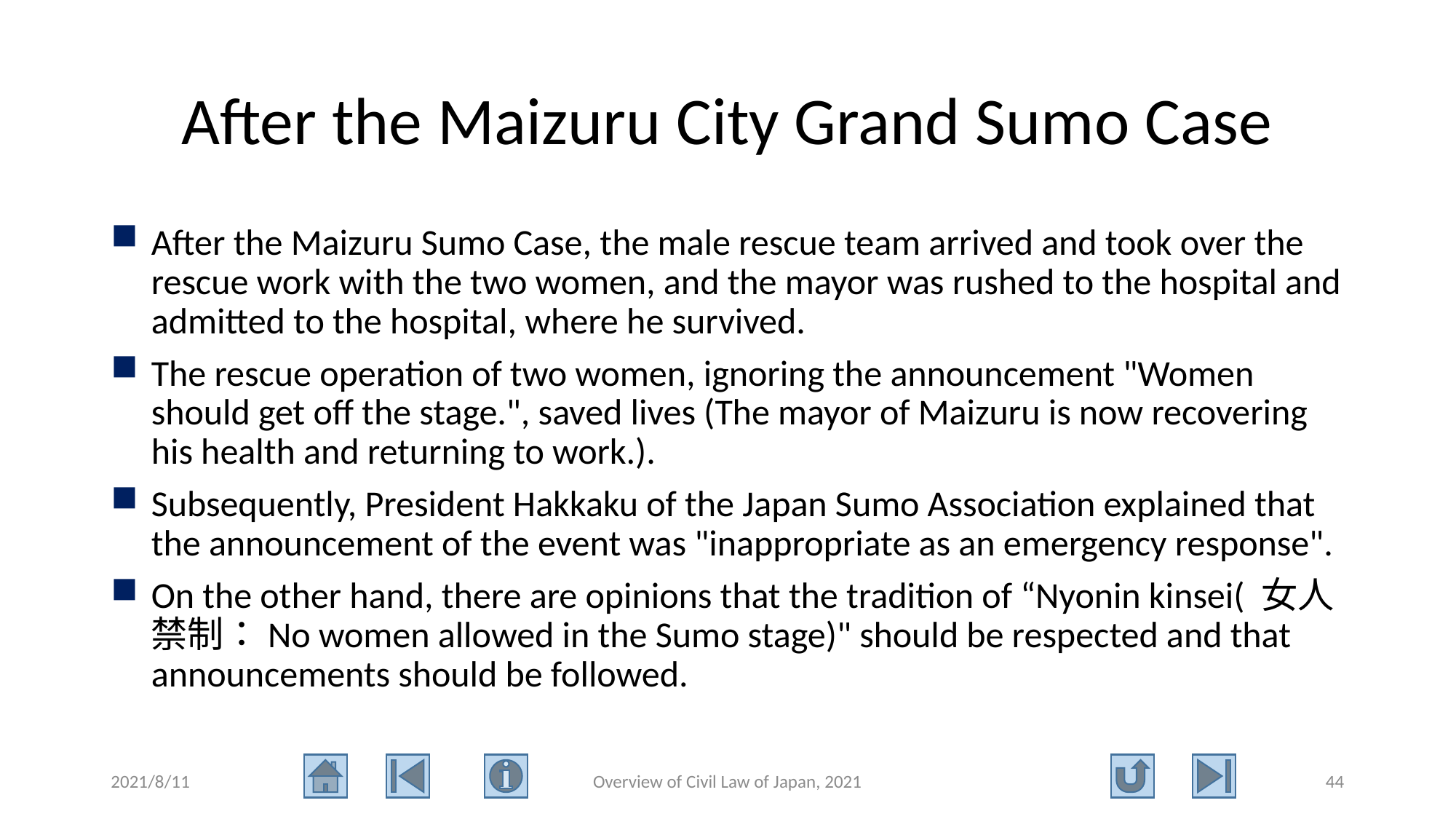

# After the Maizuru City Grand Sumo Case
After the Maizuru Sumo Case, the male rescue team arrived and took over the rescue work with the two women, and the mayor was rushed to the hospital and admitted to the hospital, where he survived.
The rescue operation of two women, ignoring the announcement "Women should get off the stage.", saved lives (The mayor of Maizuru is now recovering his health and returning to work.).
Subsequently, President Hakkaku of the Japan Sumo Association explained that the announcement of the event was "inappropriate as an emergency response".
On the other hand, there are opinions that the tradition of “Nyonin kinsei( 女人禁制：No women allowed in the Sumo stage)" should be respected and that announcements should be followed.
2021/8/11
Overview of Civil Law of Japan, 2021
44